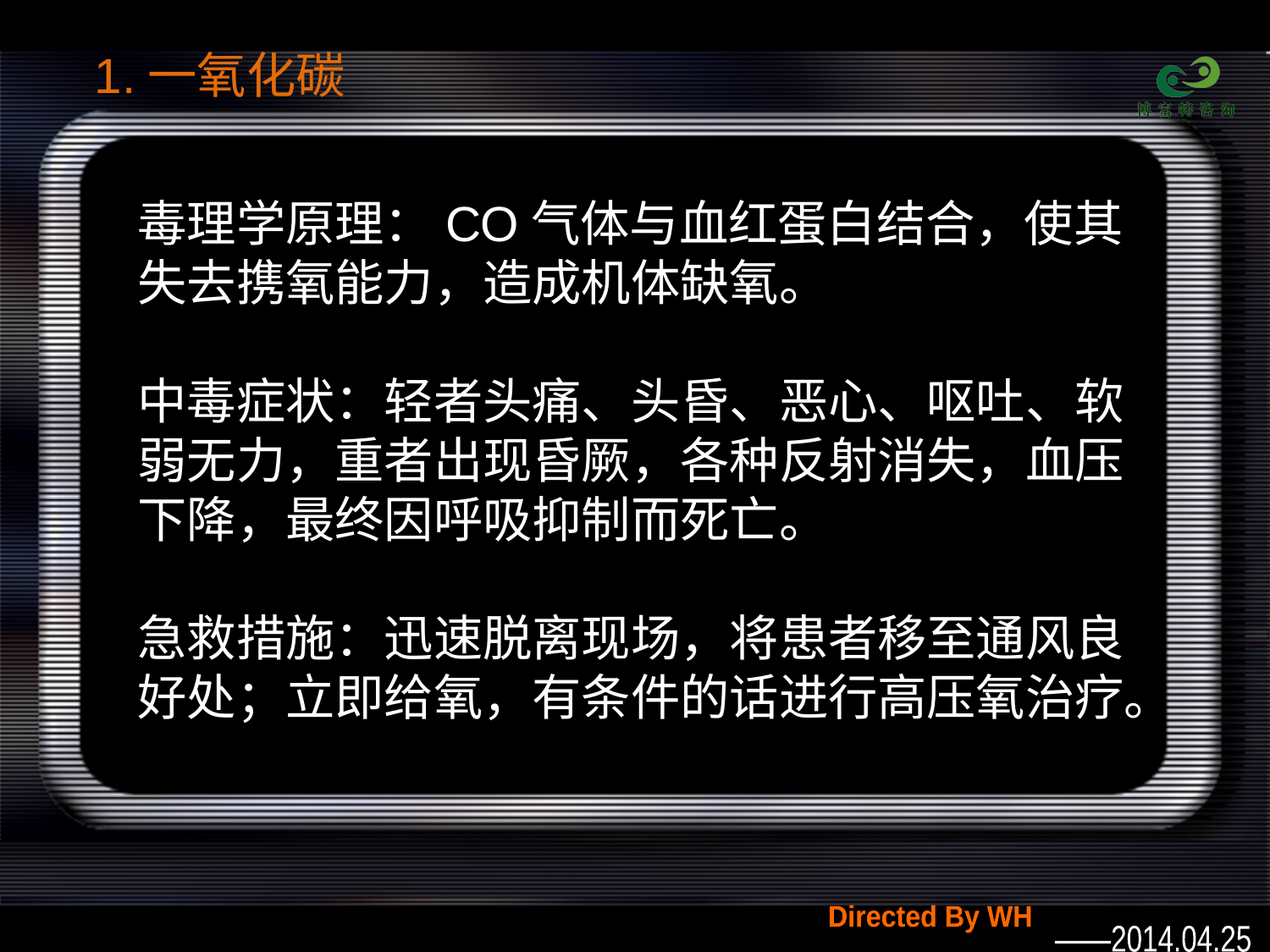

# 1.一氧化碳
毒理学原理：CO气体与血红蛋白结合，使其失去携氧能力，造成机体缺氧。

中毒症状：轻者头痛、头昏、恶心、呕吐、软弱无力，重者出现昏厥，各种反射消失，血压下降，最终因呼吸抑制而死亡。

急救措施：迅速脱离现场，将患者移至通风良好处；立即给氧，有条件的话进行高压氧治疗。